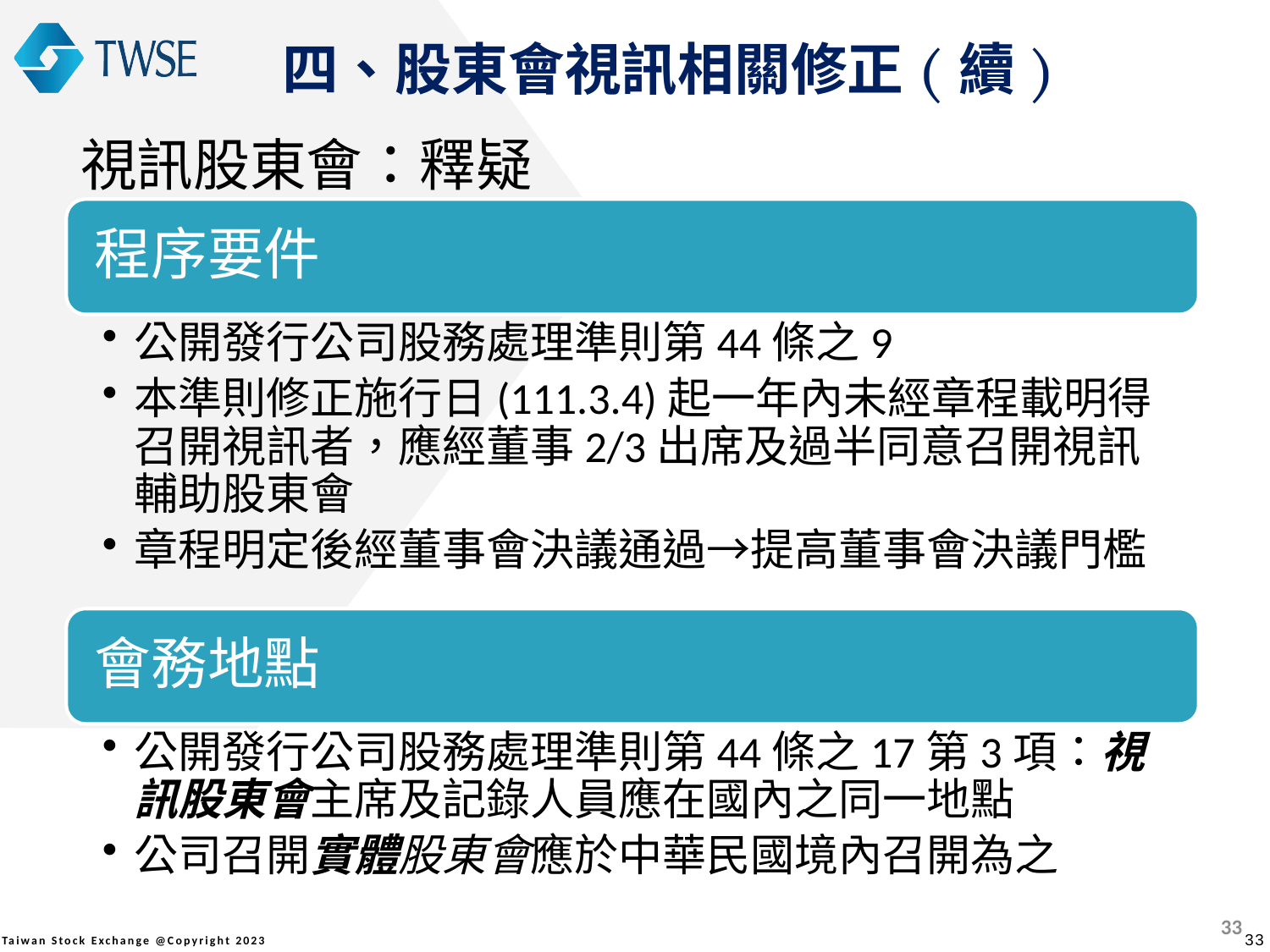

四、股東會視訊相關修正(續)
視訊股東會：釋疑
程序要件
公開發行公司股務處理準則第44條之9
本準則修正施行日(111.3.4)起一年內未經章程載明得召開視訊者，應經董事2/3出席及過半同意召開視訊輔助股東會
章程明定後經董事會決議通過→提高董事會決議門檻
會務地點
公開發行公司股務處理準則第44條之17第3項：視訊股東會主席及記錄人員應在國內之同一地點
公司召開實體股東會應於中華民國境內召開為之

33
33